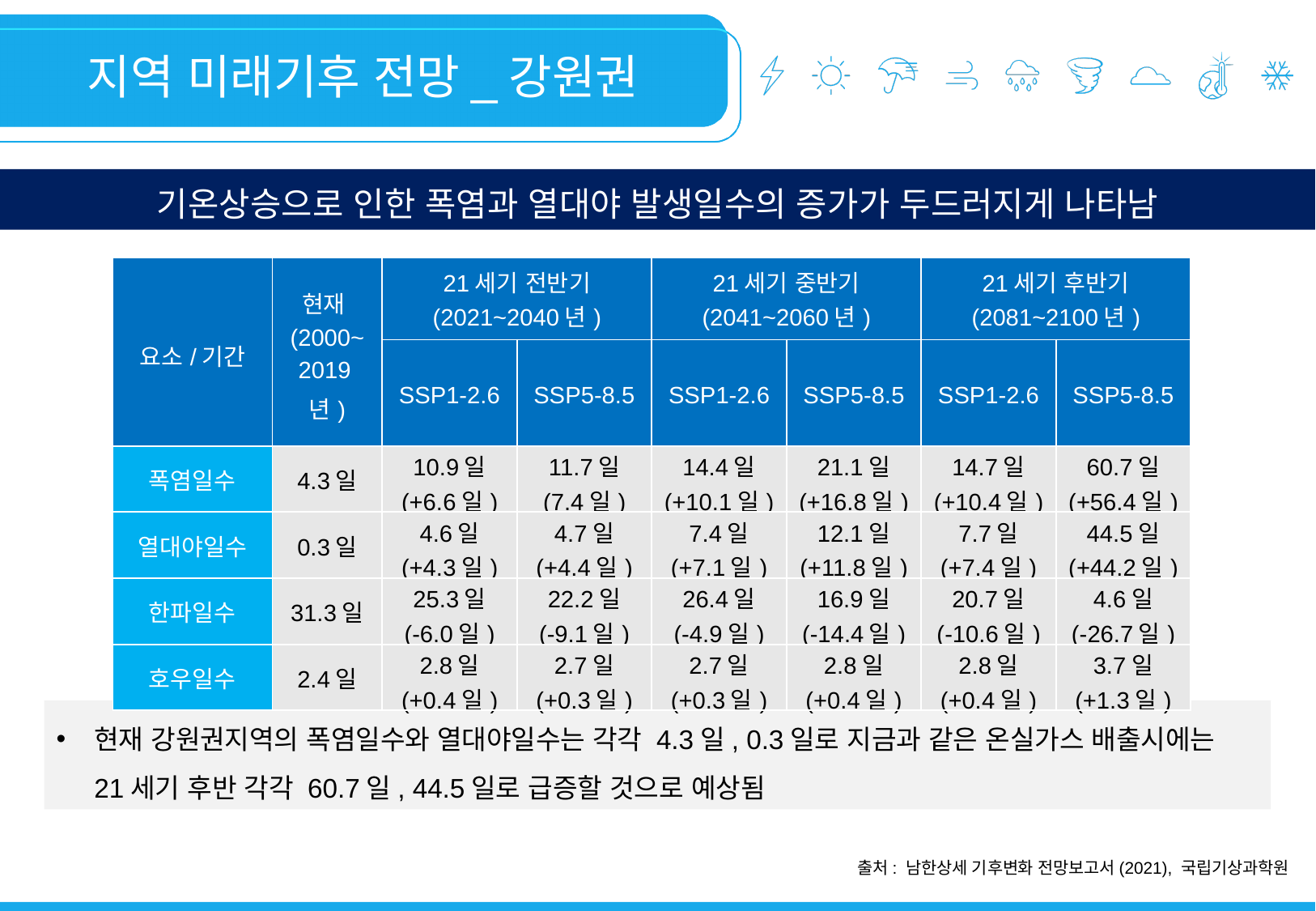

지역 미래기후 전망_강원권
기온상승으로 인한 폭염과 열대야 발생일수의 증가가 두드러지게 나타남
| 요소/기간 | 현재(2000~ 2019년) | 21세기 전반기 (2021~2040년) |  | 21세기 중반기 (2041~2060년) |  | 21세기 후반기 (2081~2100년) |  |
| --- | --- | --- | --- | --- | --- | --- | --- |
|  |  | SSP1-2.6 | SSP5-8.5 | SSP1-2.6 | SSP5-8.5 | SSP1-2.6 | SSP5-8.5 |
| 폭염일수 | 4.3일 | 10.9일 (+6.6일) | 11.7일 (7.4일) | 14.4일 (+10.1일) | 21.1일 (+16.8일) | 14.7일 (+10.4일) | 60.7일 (+56.4일) |
| 열대야일수 | 0.3일 | 4.6일 (+4.3일) | 4.7일 (+4.4일) | 7.4일 (+7.1일) | 12.1일 (+11.8일) | 7.7일 (+7.4일) | 44.5일 (+44.2일) |
| 한파일수 | 31.3일 | 25.3일 (-6.0일) | 22.2일 (-9.1일) | 26.4일 (-4.9일) | 16.9일 (-14.4일) | 20.7일 (-10.6일) | 4.6일 (-26.7일) |
| 호우일수 | 2.4일 | 2.8일 (+0.4일) | 2.7일 (+0.3일) | 2.7일 (+0.3일) | 2.8일 (+0.4일) | 2.8일 (+0.4일) | 3.7일 (+1.3일) |
현재 강원권지역의 폭염일수와 열대야일수는 각각 4.3일, 0.3일로 지금과 같은 온실가스 배출시에는   21세기 후반 각각 60.7일, 44.5일로 급증할 것으로 예상됨
출처: 남한상세 기후변화 전망보고서(2021), 국립기상과학원